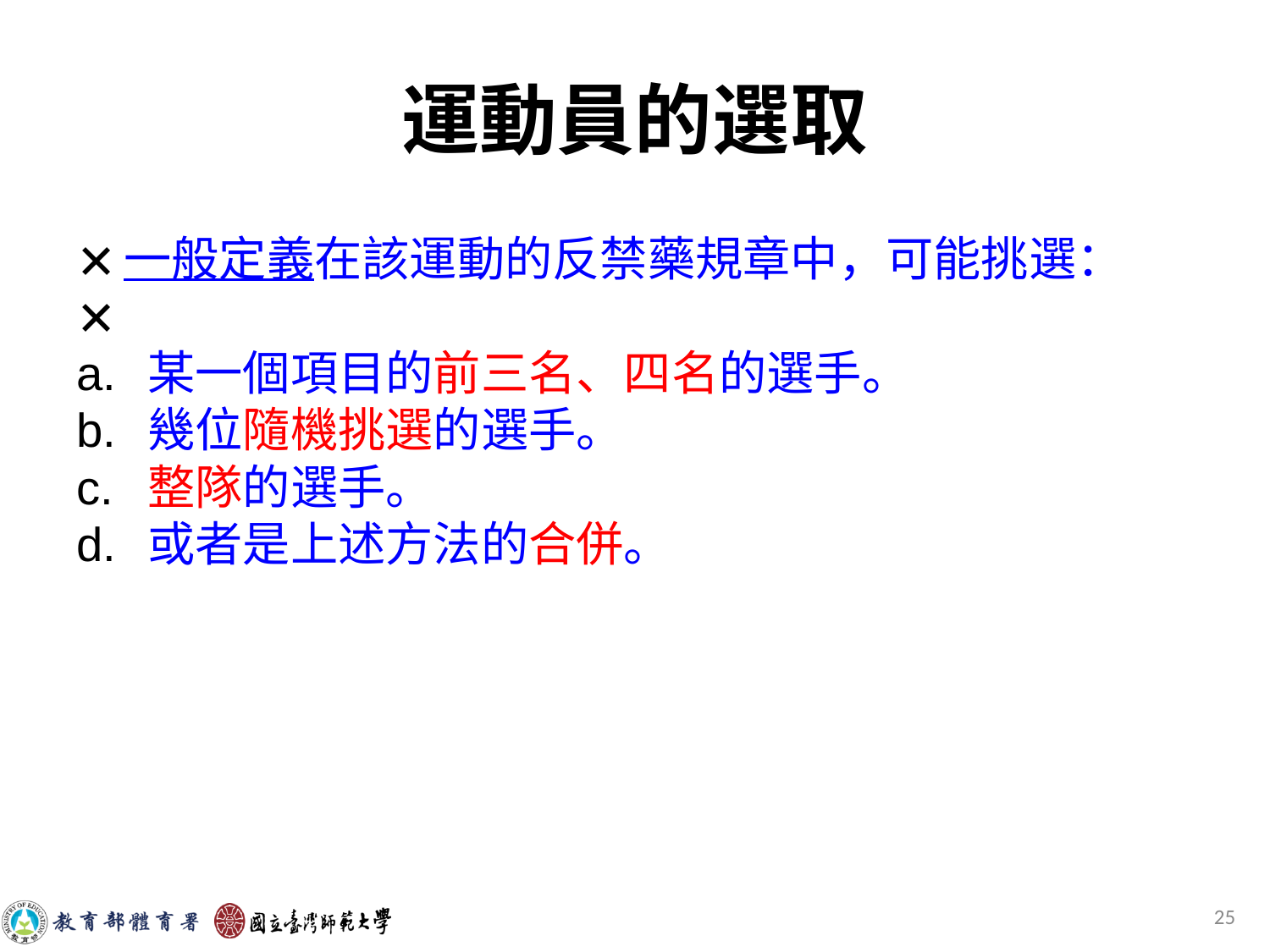

運動員的選取
一般定義在該運動的反禁藥規章中，可能挑選：

某一個項目的前三名、四名的選手。
幾位隨機挑選的選手。
整隊的選手。
或者是上述方法的合併。

25